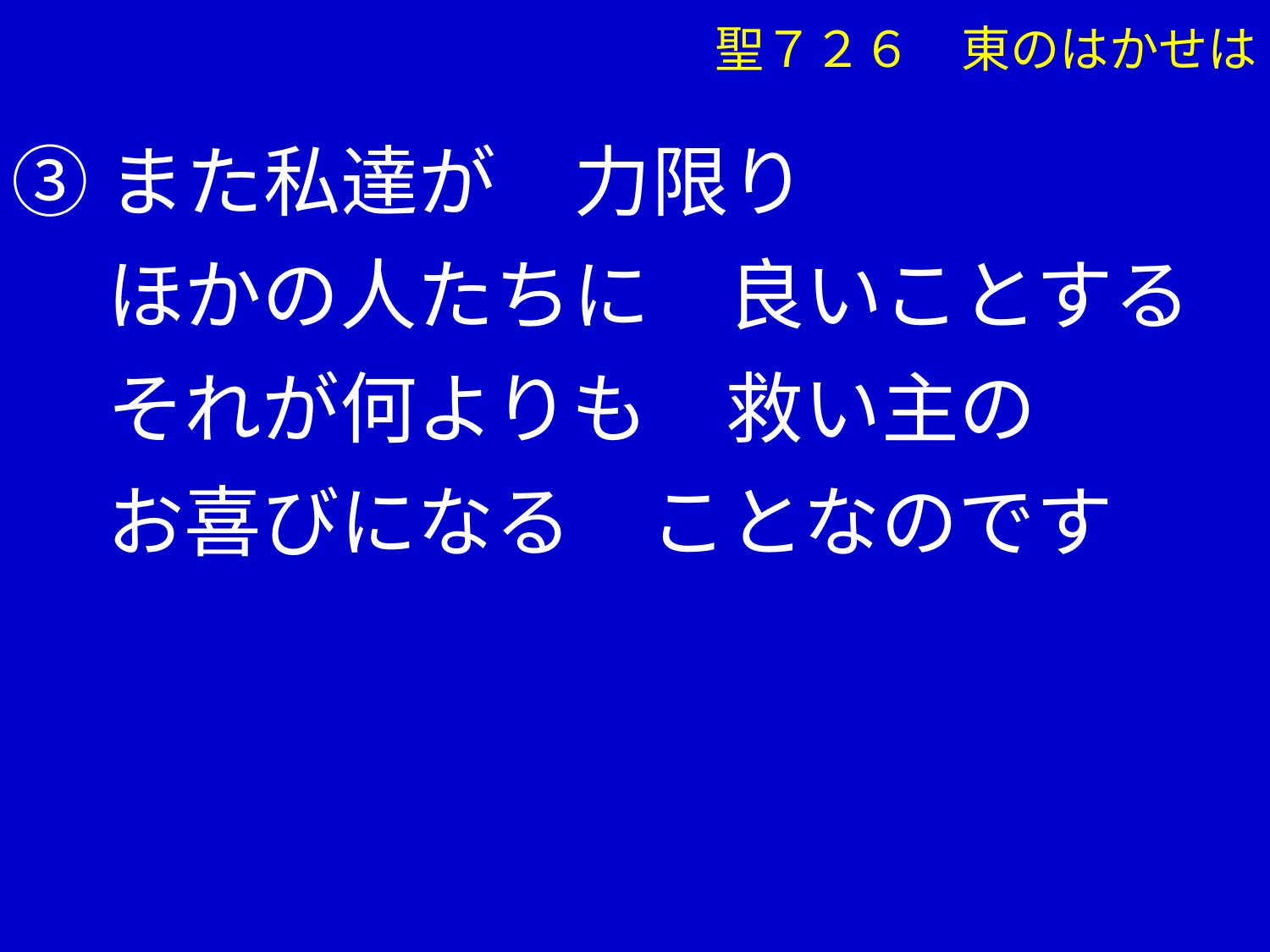

聖７２６　東のはかせは
③また私達が　力限り
　 ほかの人たちに　良いことする
　 それが何よりも　救い主の
　 お喜びになる　ことなのです